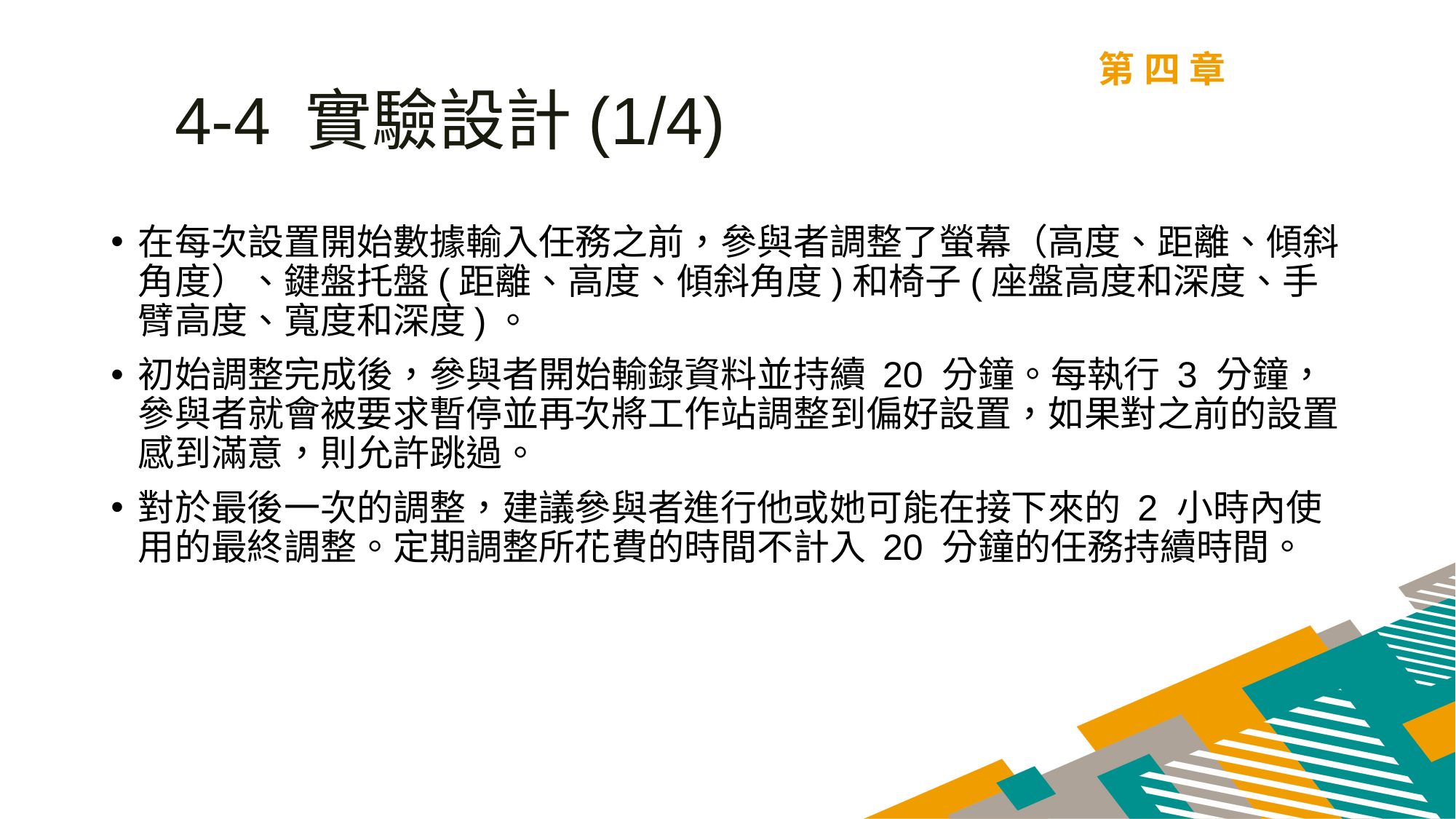

第四章
4-4 實驗設計(1/4)
在每次設置開始數據輸入任務之前，參與者調整了螢幕（高度、距離、傾斜角度）、鍵盤托盤(距離、高度、傾斜角度)和椅子(座盤高度和深度、手臂高度、寬度和深度)。
初始調整完成後，參與者開始輸錄資料並持續 20 分鐘。每執行 3 分鐘，參與者就會被要求暫停並再次將工作站調整到偏好設置，如果對之前的設置感到滿意，則允許跳過。
對於最後一次的調整，建議參與者進行他或她可能在接下來的 2 小時內使用的最終調整。定期調整所花費的時間不計入 20 分鐘的任務持續時間。